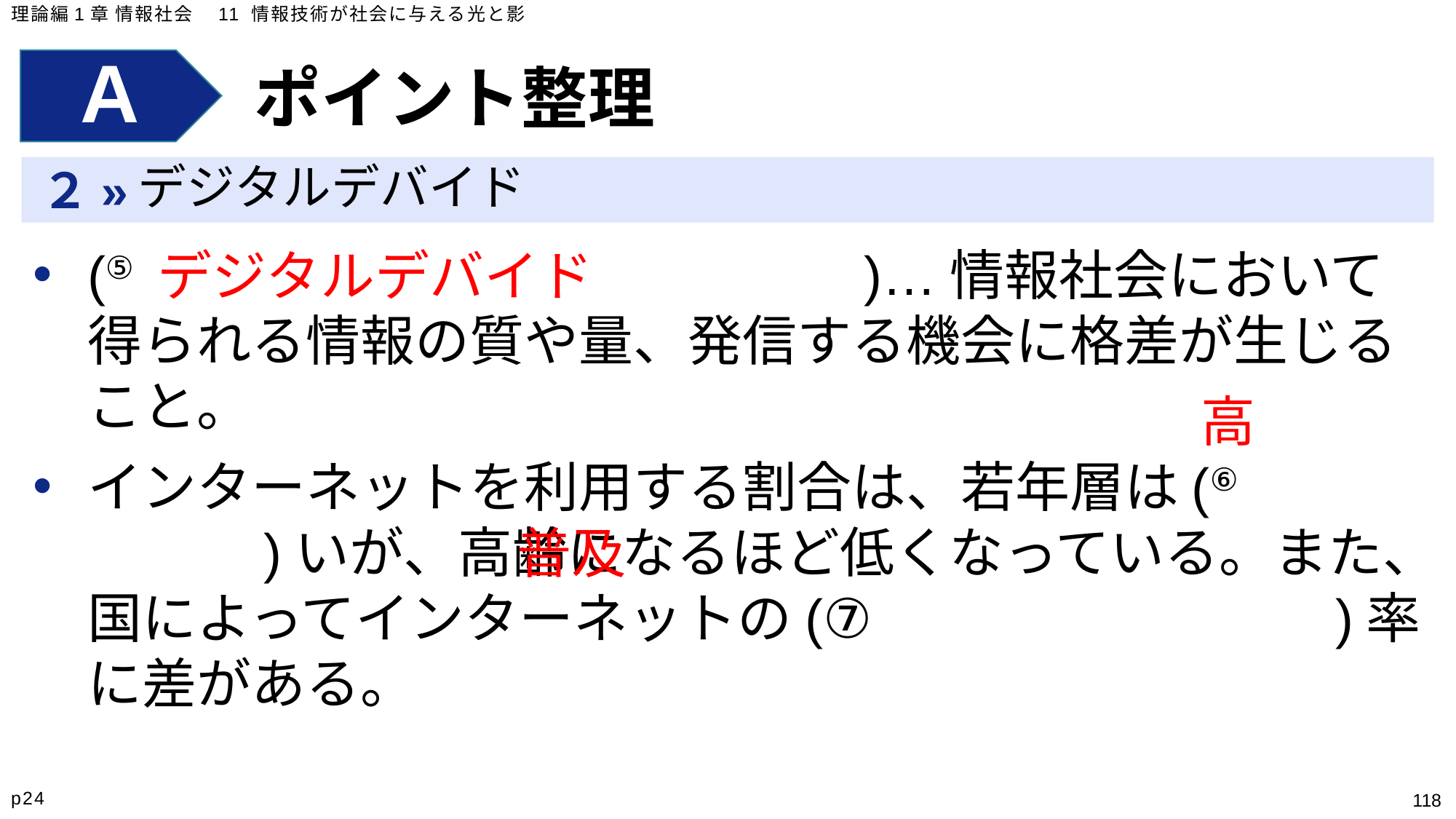

理論編1章 情報社会　11 情報技術が社会に与える光と影
ポイント整理
デジタルデバイド
(⑤　　　　　　　　　　　　　)…情報社会において得られる情報の質や量、発信する機会に格差が生じること。
インターネットを利用する割合は、若年層は(⑥　　　　　　)いが、高齢になるほど低くなっている。また、国によってインターネットの(⑦　　　　　　　　)率に差がある。

デジタルデバイド
高
普及
p24
118